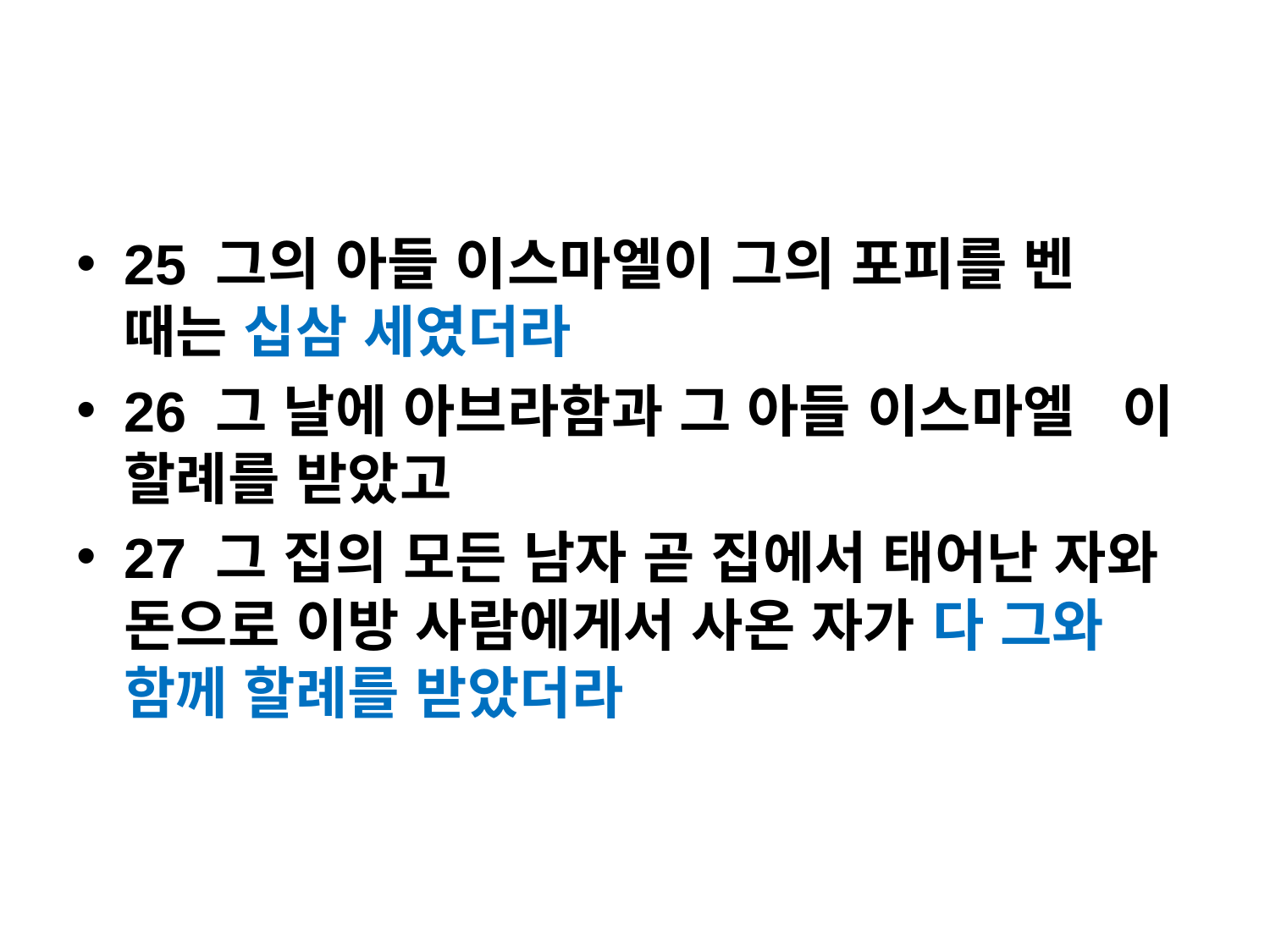

#
25 그의 아들 이스마엘이 그의 포피를 벤 때는 십삼 세였더라
26 그 날에 아브라함과 그 아들 이스마엘   이 할례를 받았고
27 그 집의 모든 남자 곧 집에서 태어난 자와 돈으로 이방 사람에게서 사온 자가 다 그와 함께 할례를 받았더라